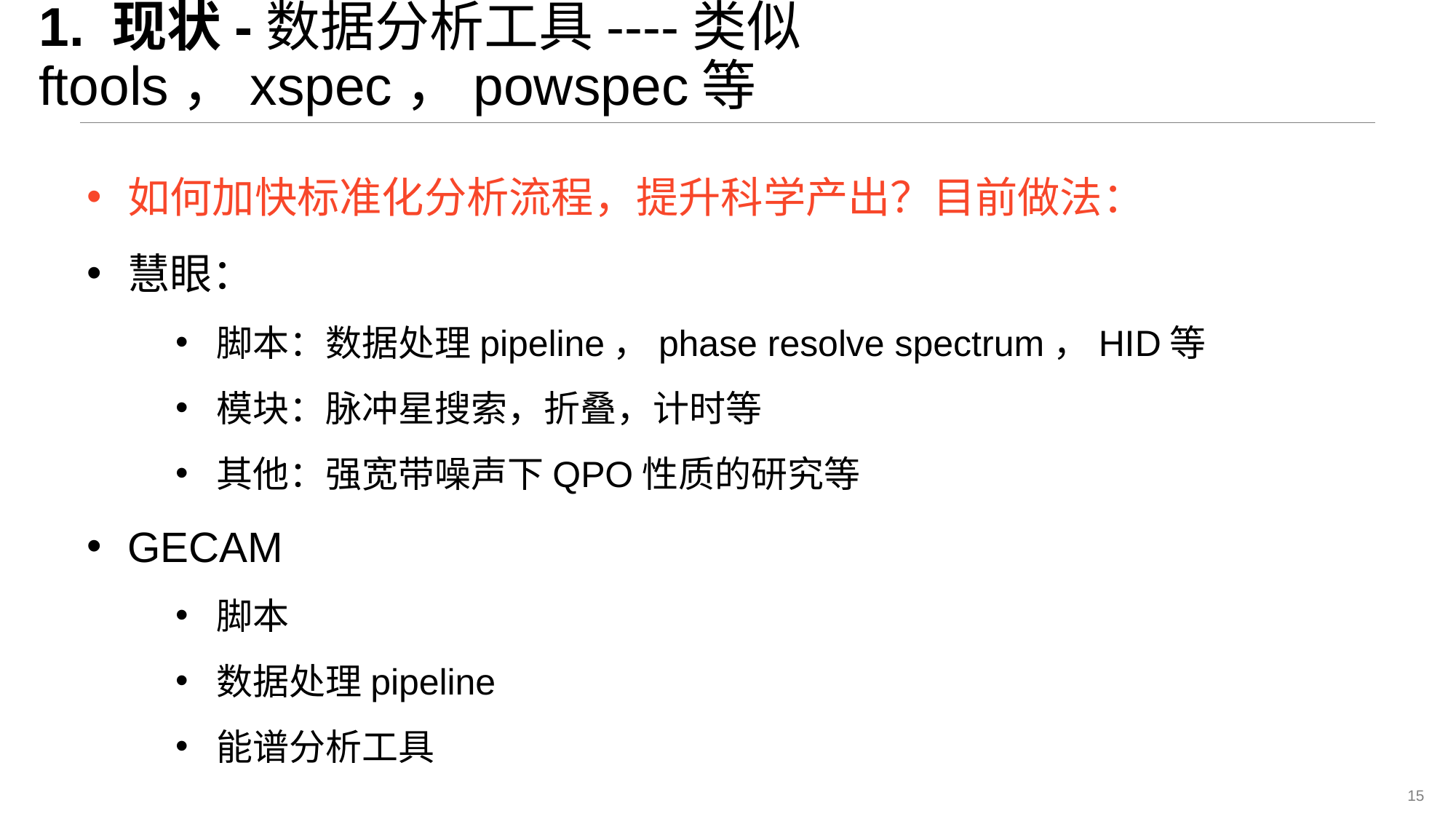

# 1. 现状-数据分析工具----类似ftools，xspec，powspec等
如何加快标准化分析流程，提升科学产出？目前做法：
慧眼：
脚本：数据处理pipeline，phase resolve spectrum，HID等
模块：脉冲星搜索，折叠，计时等
其他：强宽带噪声下QPO性质的研究等
GECAM
脚本
数据处理pipeline
能谱分析工具

15